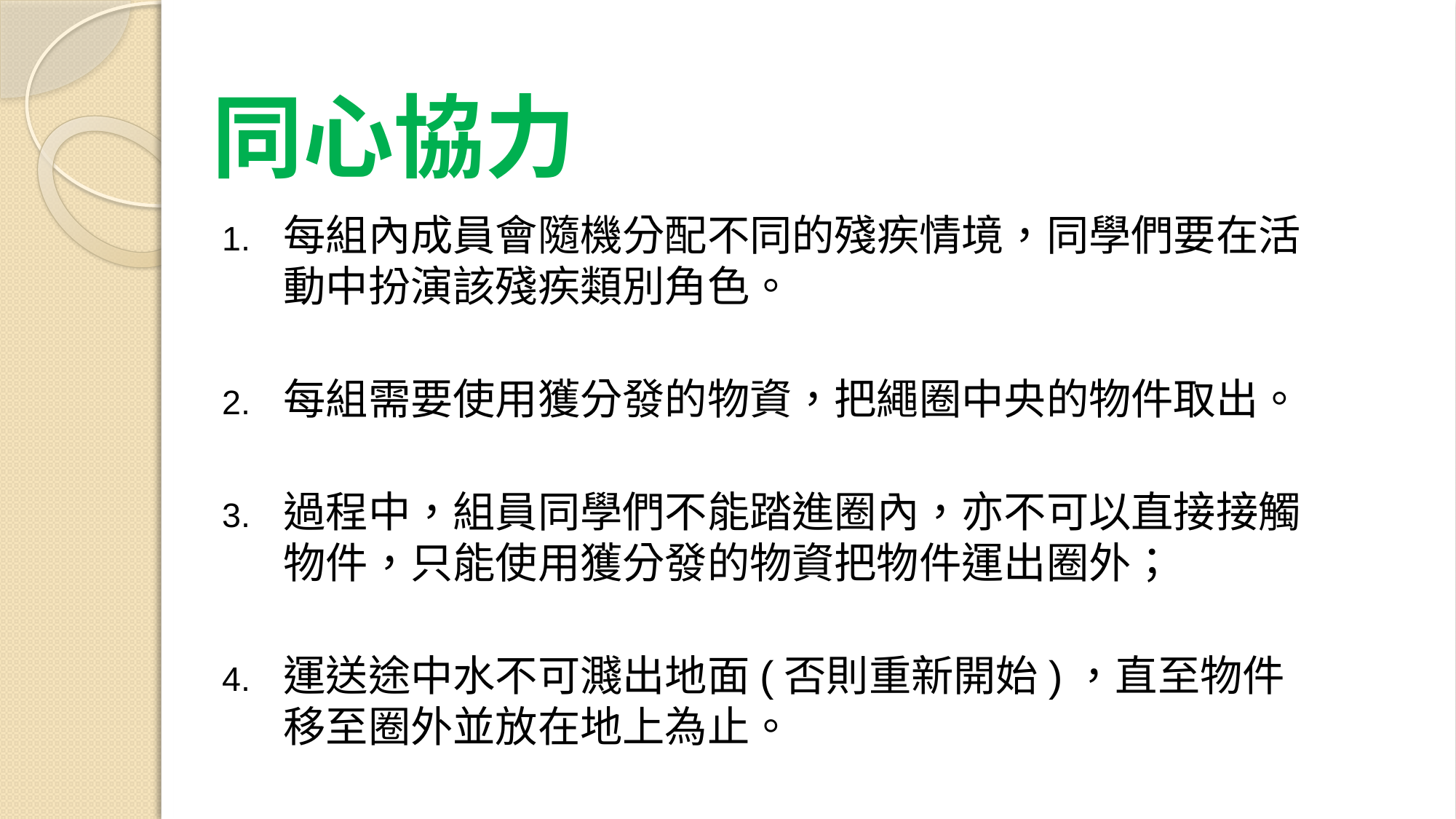

# 同心協力
每組內成員會隨機分配不同的殘疾情境，同學們要在活動中扮演該殘疾類別角色。

每組需要使用獲分發的物資，把繩圈中央的物件取出。

過程中，組員同學們不能踏進圈內，亦不可以直接接觸物件，只能使用獲分發的物資把物件運出圈外；

運送途中水不可濺出地面(否則重新開始)，直至物件移至圈外並放在地上為止。